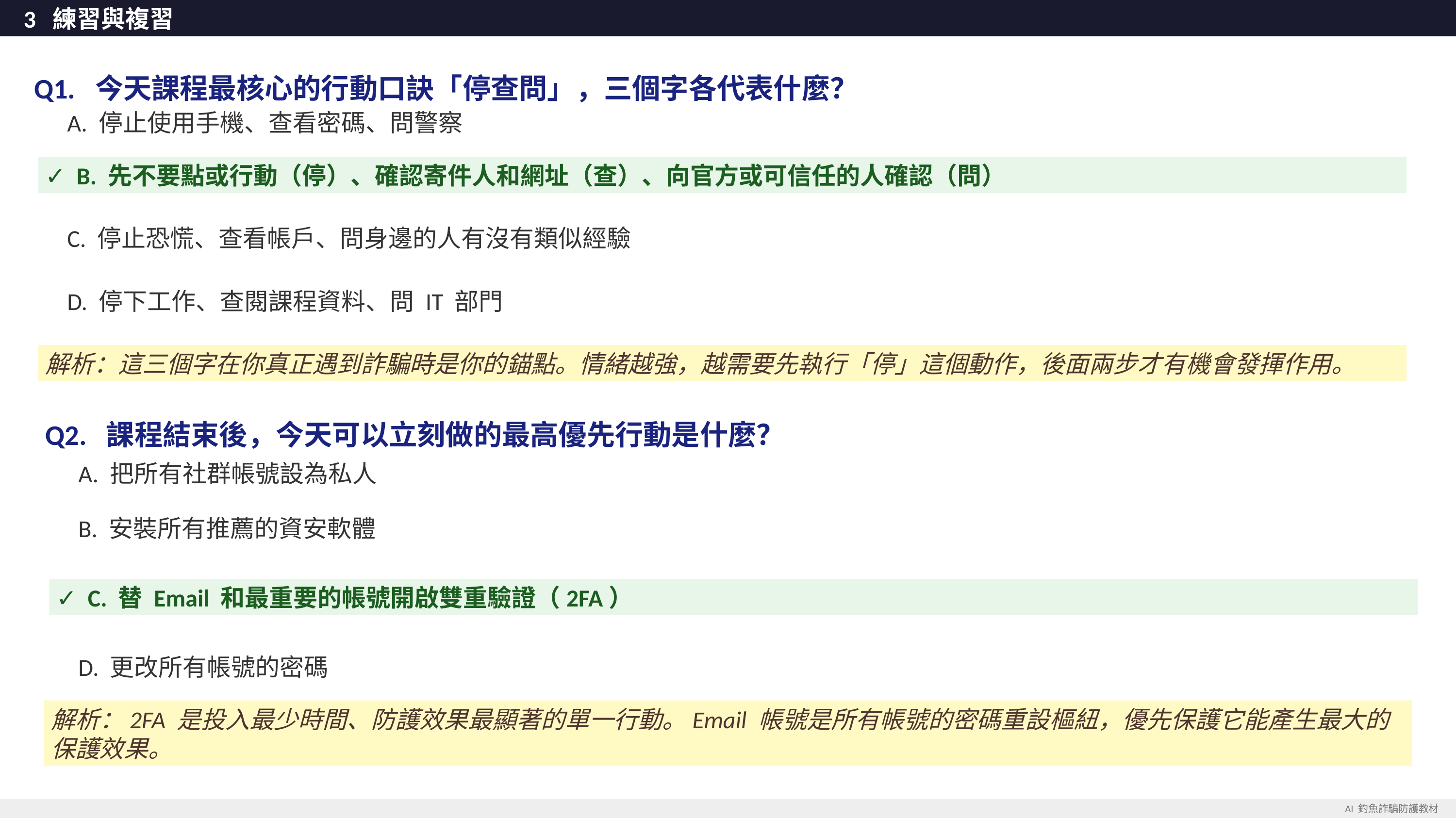

3  練習與複習
Q1.  今天課程最核心的行動口訣「停查問」，三個字各代表什麼？
    A. 停止使用手機、查看密碼、問警察
✓  B. 先不要點或行動（停）、確認寄件人和網址（查）、向官方或可信任的人確認（問）
    C. 停止恐慌、查看帳戶、問身邊的人有沒有類似經驗
    D. 停下工作、查閱課程資料、問 IT 部門
解析：這三個字在你真正遇到詐騙時是你的錨點。情緒越強，越需要先執行「停」這個動作，後面兩步才有機會發揮作用。
Q2.  課程結束後，今天可以立刻做的最高優先行動是什麼？
    A. 把所有社群帳號設為私人
    B. 安裝所有推薦的資安軟體
✓  C. 替 Email 和最重要的帳號開啟雙重驗證（2FA）
    D. 更改所有帳號的密碼
解析：2FA 是投入最少時間、防護效果最顯著的單一行動。Email 帳號是所有帳號的密碼重設樞紐，優先保護它能產生最大的保護效果。
AI 釣魚詐騙防護教材